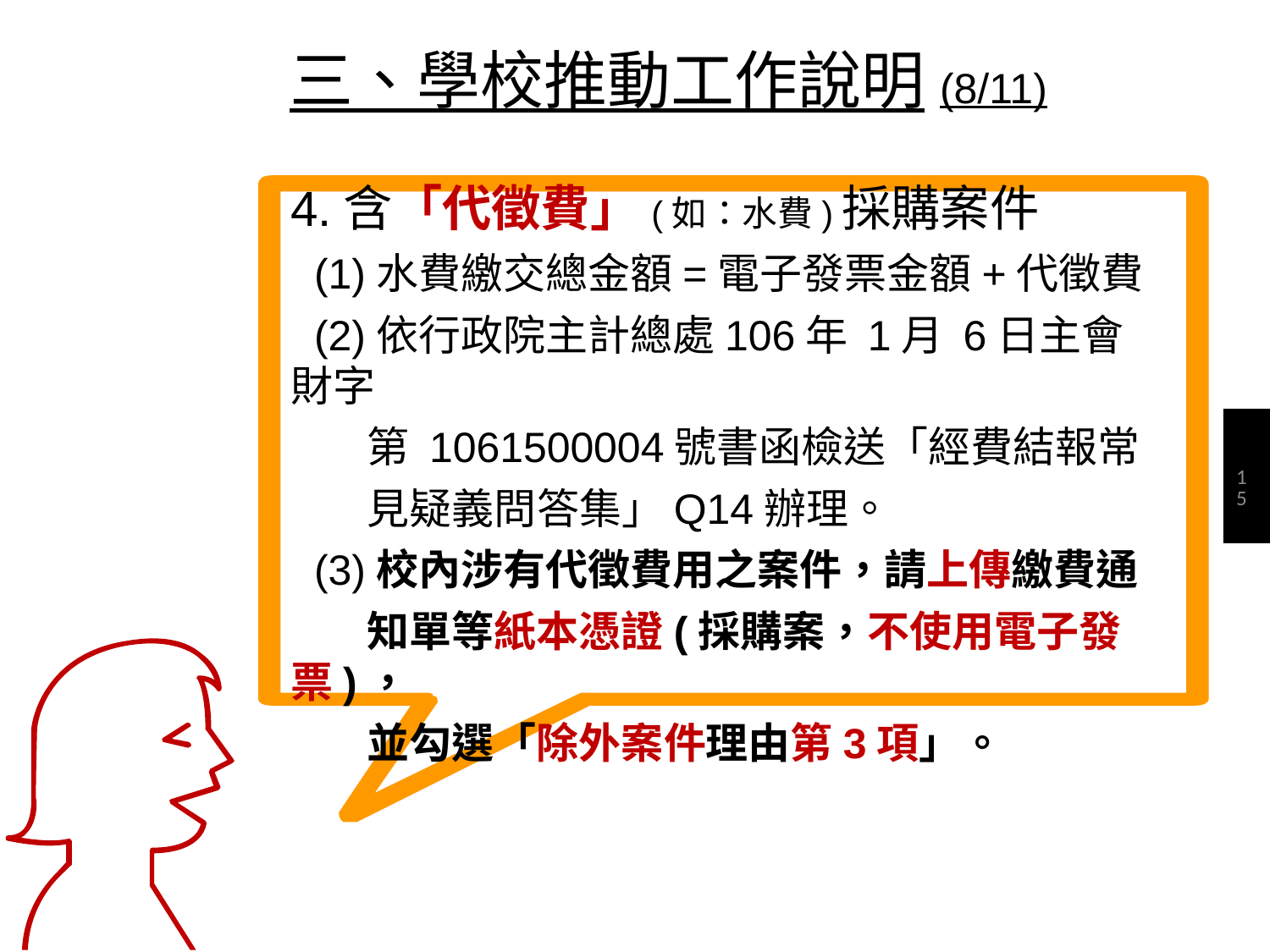

三、學校推動工作說明(8/11)
4.含「代徵費」(如：水費)採購案件
  (1)水費繳交總金額=電子發票金額+代徵費
  (2)依行政院主計總處106年 1月 6日主會財字
       第 1061500004號書函檢送「經費結報常
       見疑義問答集」Q14辦理。
  (3)校內涉有代徵費用之案件，請上傳繳費通
       知單等紙本憑證(採購案，不使用電子發票)，
       並勾選「除外案件理由第3項」。

15
100%